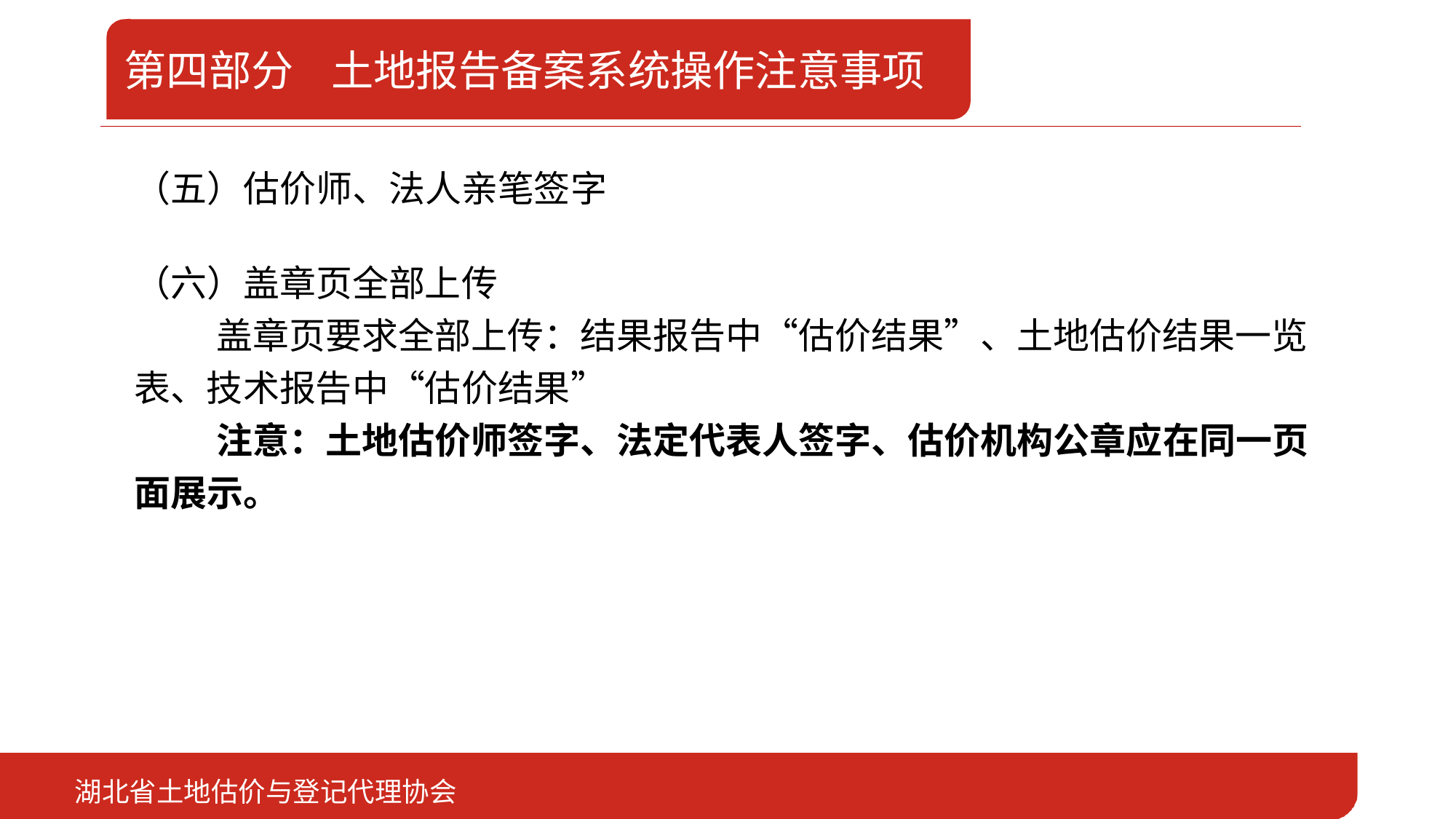

第四部分    土地报告备案系统操作注意事项
# 二、存量房（已领取产权证）抵押
（五）估价师、法人亲笔签字

（六）盖章页全部上传
         盖章页要求全部上传：结果报告中“估价结果”、土地估价结果一览表、技术报告中“估价结果”
         注意：土地估价师签字、法定代表人签字、估价机构公章应在同一页面展示。

13